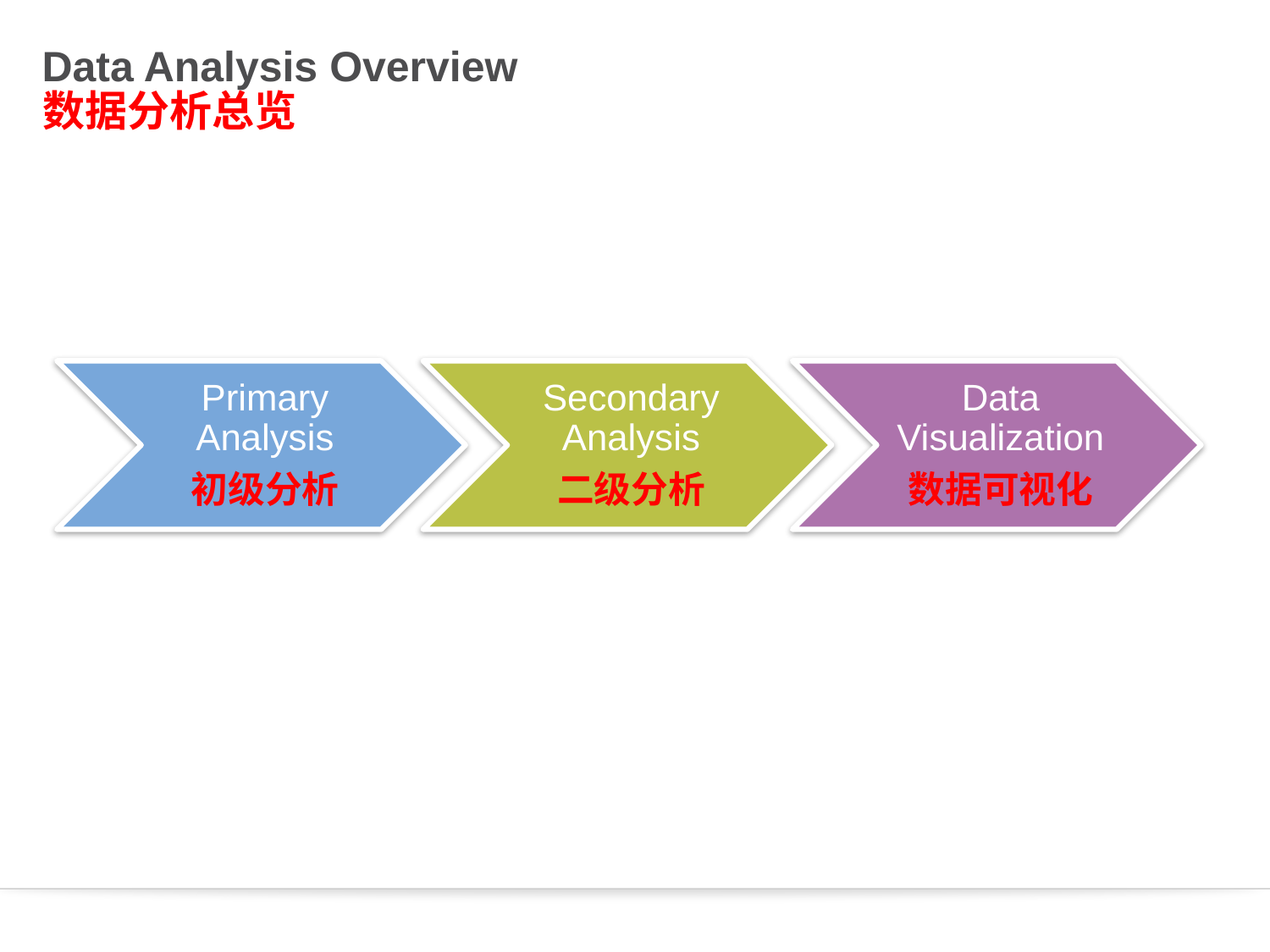

# Data Analysis Overview
数据分析总览
Primary Analysis
初级分析
Secondary Analysis
二级分析
Data Visualization
数据可视化